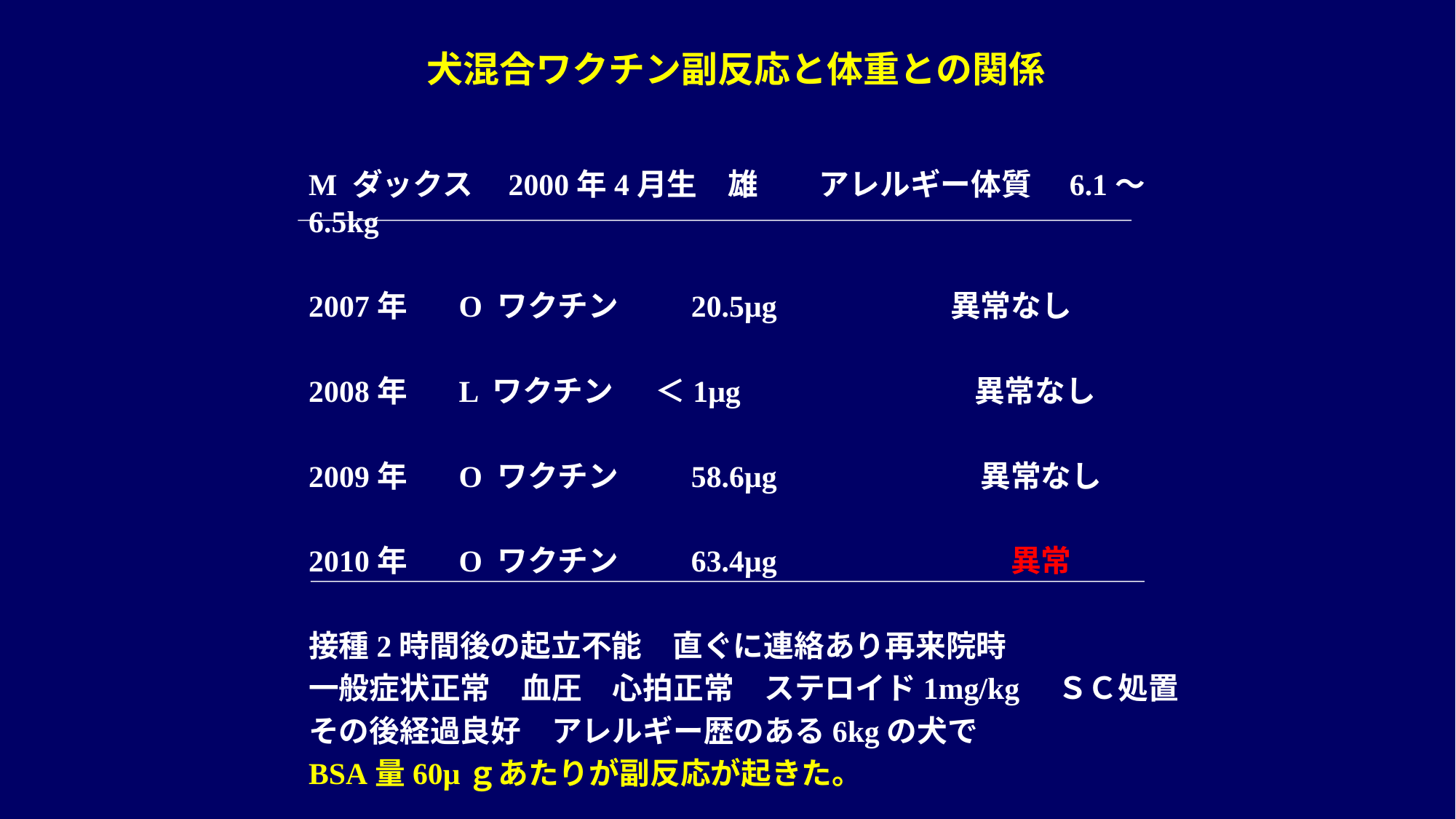

# 犬混合ワクチン副反応と体重との関係
M ダックス　 2000年4月生　雄　　アレルギー体質　6.1～6.5kg

2007年　  O ワクチン　     20.5μg        　　　  異常なし

2008年  　L ワクチン      ＜1μg　　　　　　　  異常なし

2009年　  O ワクチン　     58.6μg　　　　　　  異常なし

2010年　  O ワクチン　     63.4μg　　　　　　　  異常

接種2時間後の起立不能　直ぐに連絡あり再来院時
一般症状正常　血圧　心拍正常　ステロイド1mg/kg　ＳＣ処置
その後経過良好　アレルギー歴のある6kgの犬で
BSA量60μｇあたりが副反応が起きた。